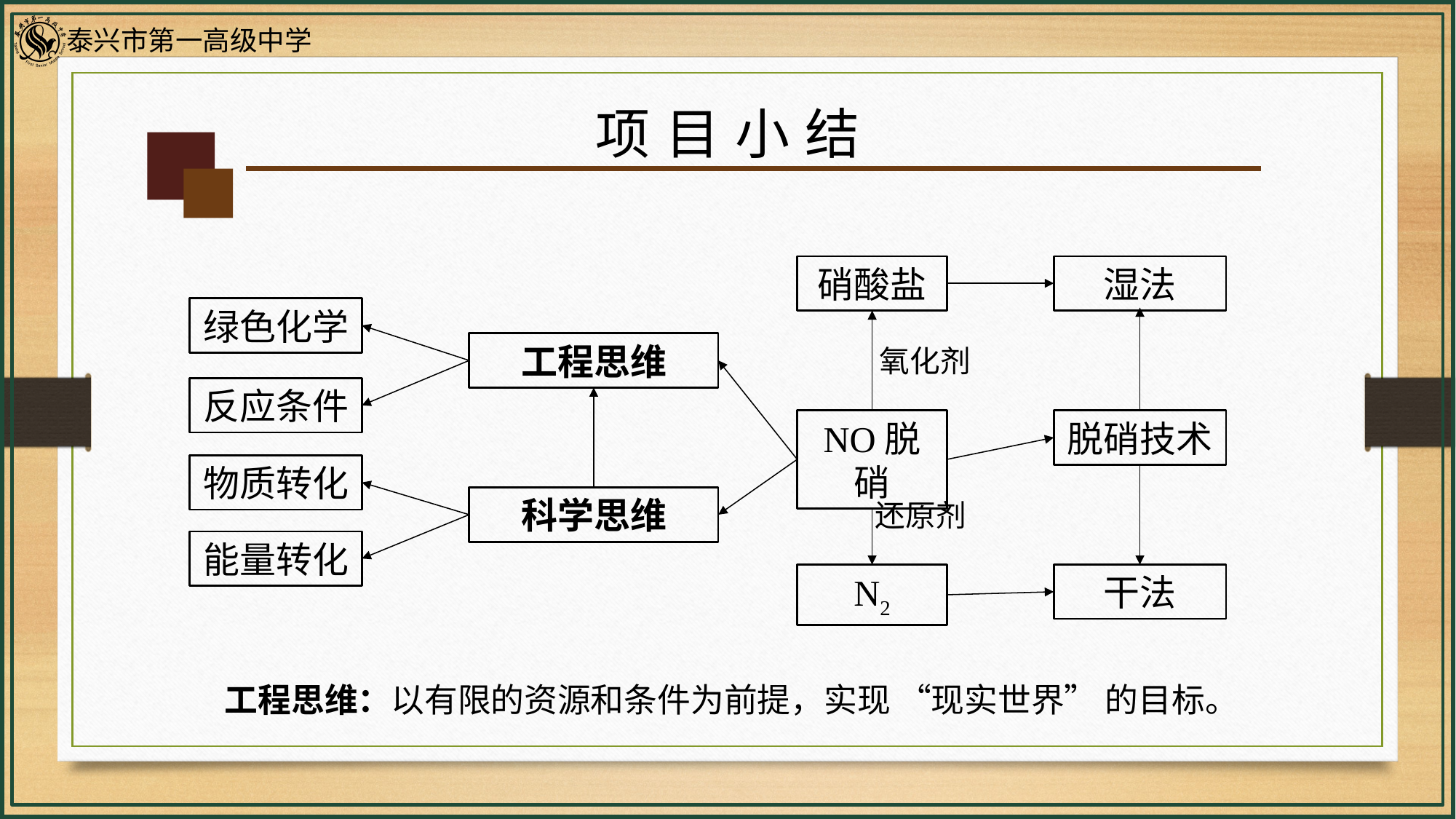

项目小结
硝酸盐
湿法
绿色化学
工程思维
氧化剂
反应条件
NO脱硝
脱硝技术
物质转化
科学思维
还原剂
能量转化
N2
干法
工程思维：以有限的资源和条件为前提，实现 “现实世界” 的目标。